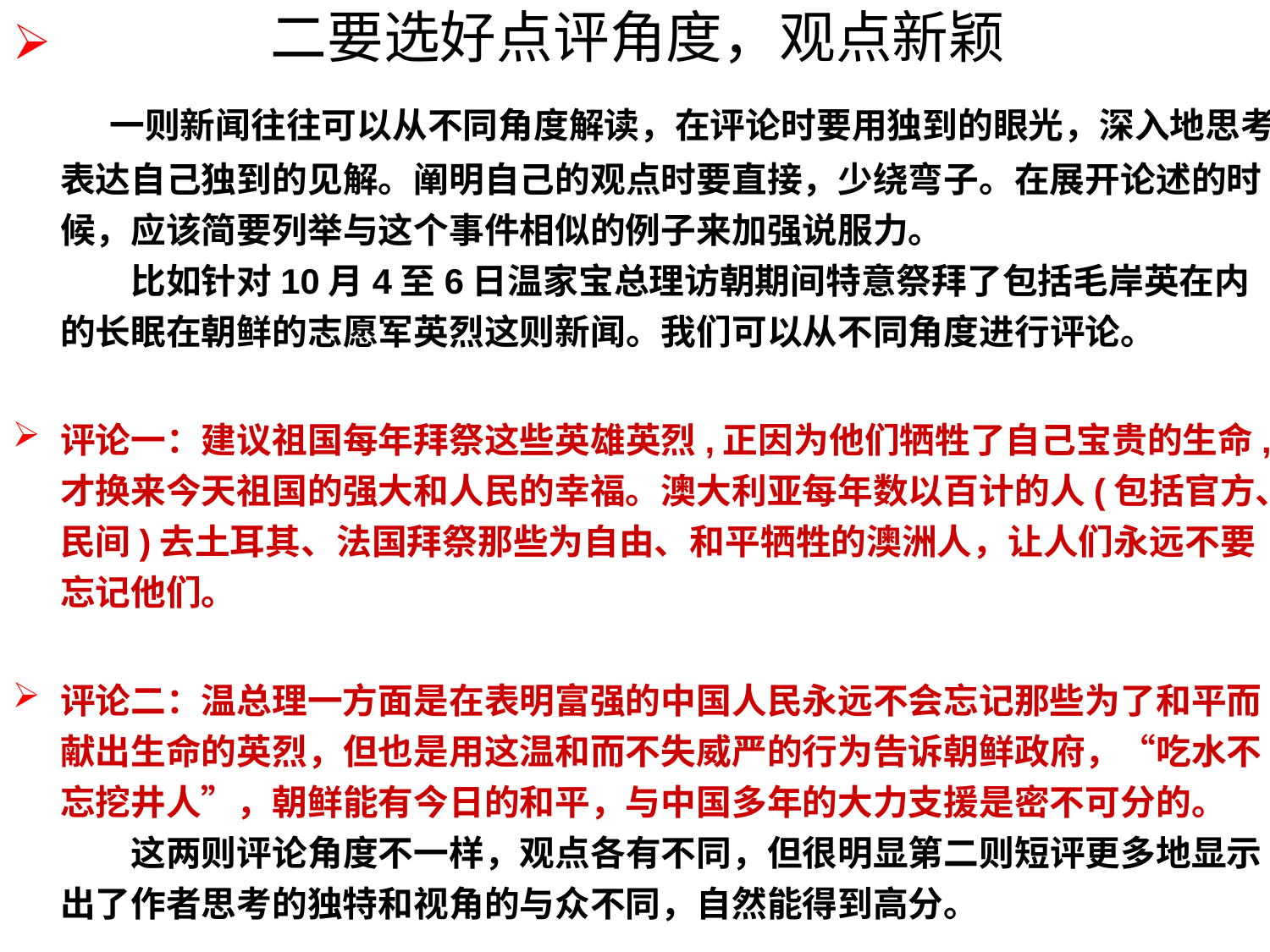

一则新闻往往可以从不同角度解读，在评论时要用独到的眼光，深入地思考，表达自己独到的见解。阐明自己的观点时要直接，少绕弯子。在展开论述的时候，应该简要列举与这个事件相似的例子来加强说服力。
　　比如针对10月4至6日温家宝总理访朝期间特意祭拜了包括毛岸英在内的长眠在朝鲜的志愿军英烈这则新闻。我们可以从不同角度进行评论。
评论一：建议祖国每年拜祭这些英雄英烈,正因为他们牺牲了自己宝贵的生命,才换来今天祖国的强大和人民的幸福。澳大利亚每年数以百计的人(包括官方、民间)去土耳其、法国拜祭那些为自由、和平牺牲的澳洲人，让人们永远不要忘记他们。
评论二：温总理一方面是在表明富强的中国人民永远不会忘记那些为了和平而献出生命的英烈，但也是用这温和而不失威严的行为告诉朝鲜政府，“吃水不忘挖井人”，朝鲜能有今日的和平，与中国多年的大力支援是密不可分的。
　　这两则评论角度不一样，观点各有不同，但很明显第二则短评更多地显示出了作者思考的独特和视角的与众不同，自然能得到高分。
# 二要选好点评角度，观点新颖